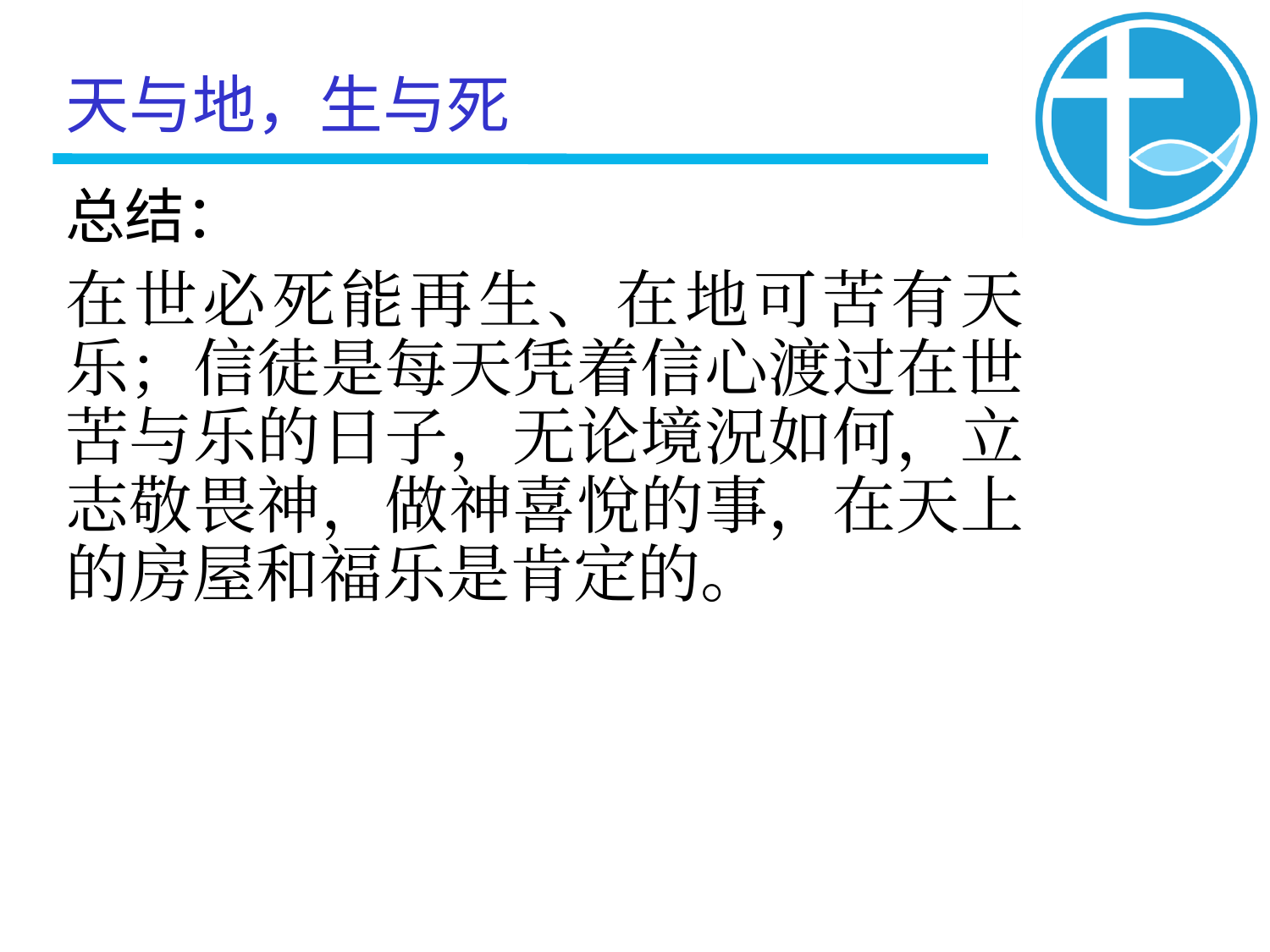

天与地，生与死
总结：
在世必死能再生、在地可苦有天乐；信徒是每天凭着信心渡过在世苦与乐的日子，无论境況如何，立志敬畏神，做神喜悅的事，在天上的房屋和福乐是肯定的。